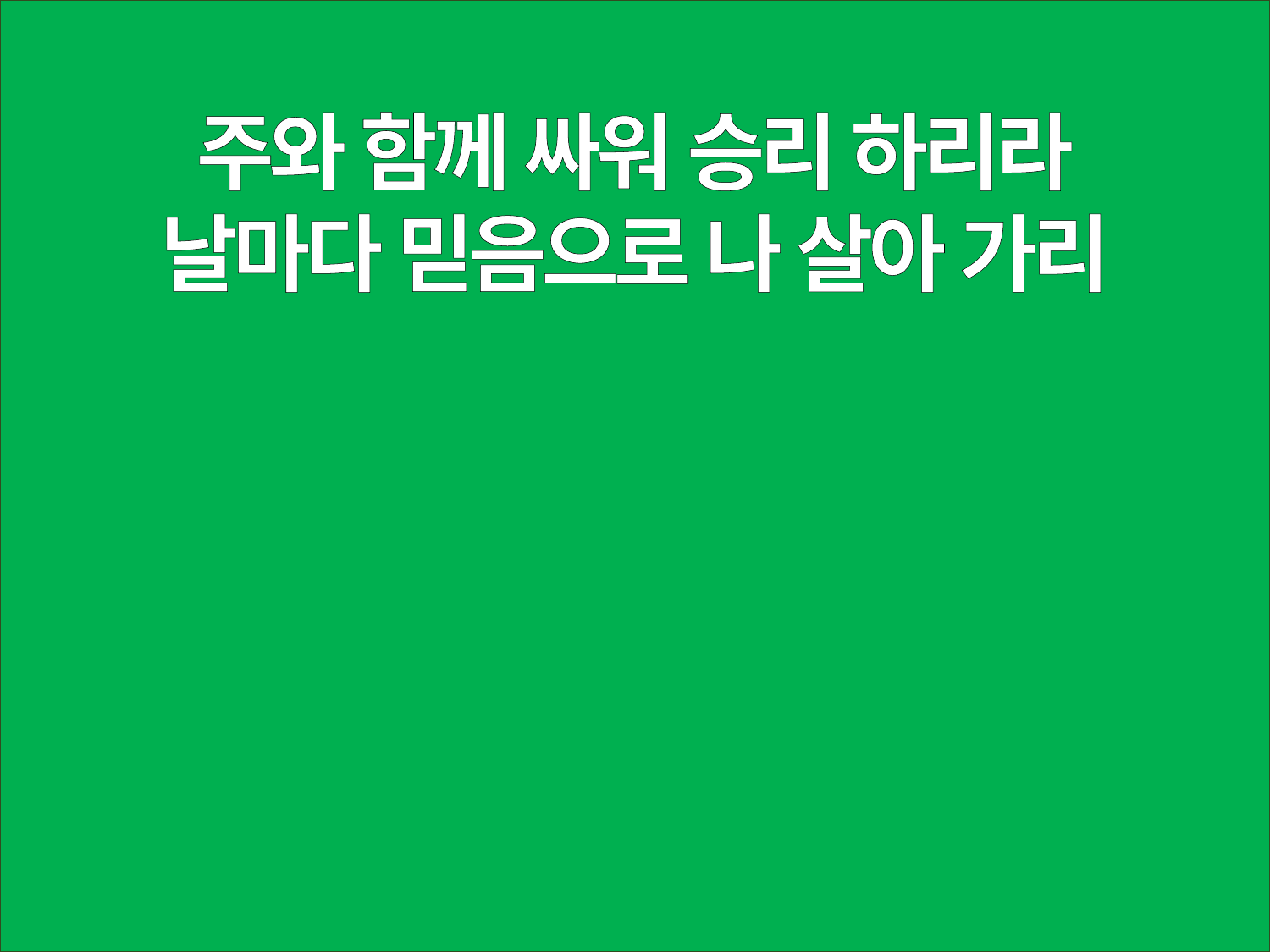

주와 함께 싸워 승리 하리라
날마다 믿음으로 나 살아 가리